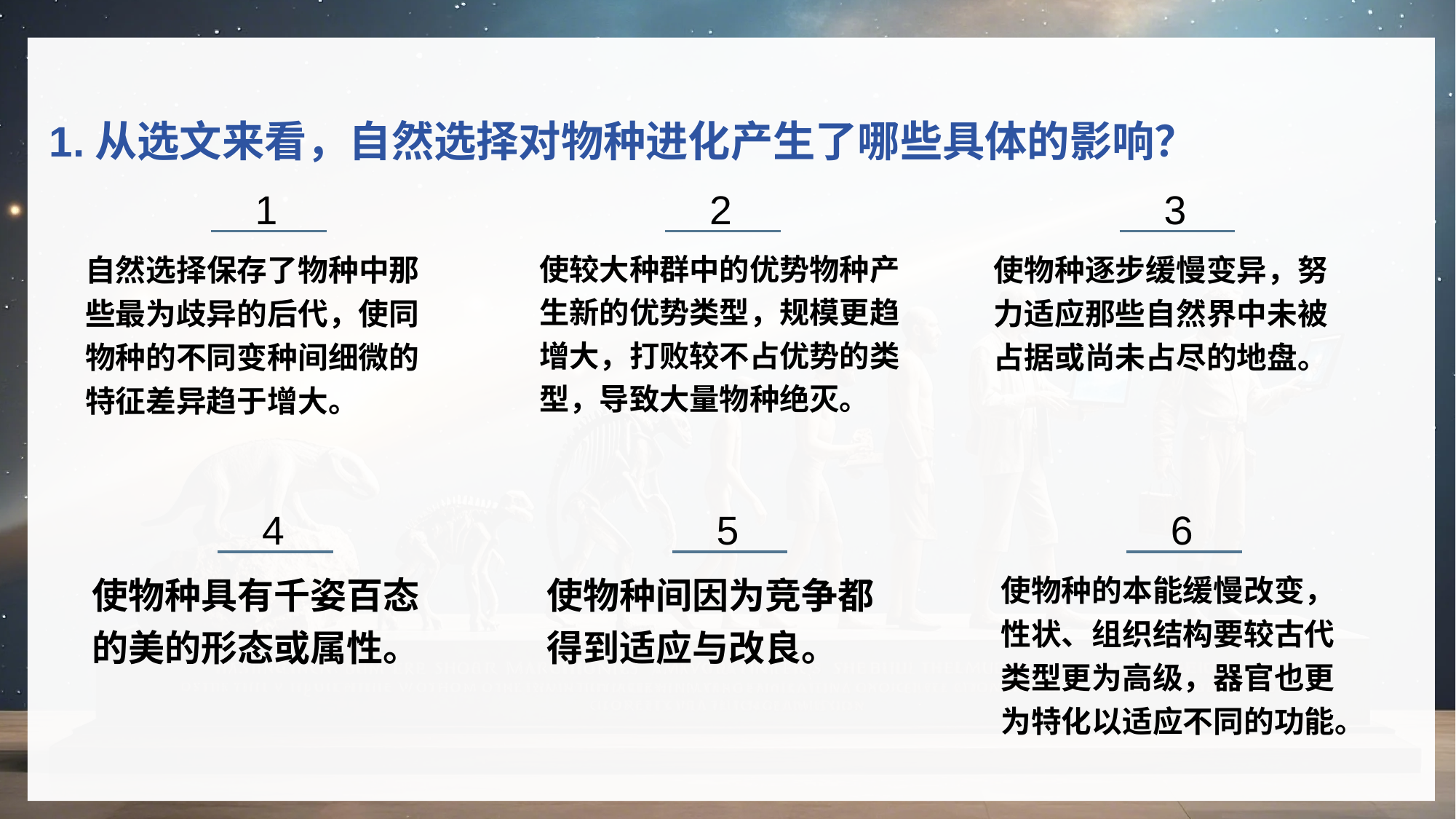

1.从选文来看，自然选择对物种进化产生了哪些具体的影响？
1
自然选择保存了物种中那些最为歧异的后代，使同物种的不同变种间细微的特征差异趋于增大。
2
使较大种群中的优势物种产生新的优势类型，规模更趋增大，打败较不占优势的类型，导致大量物种绝灭。
3
使物种逐步缓慢变异，努力适应那些自然界中未被占据或尚未占尽的地盘。
4
使物种具有千姿百态的美的形态或属性。
5
使物种间因为竞争都得到适应与改良。
6
使物种的本能缓慢改变，性状、组织结构要较古代类型更为高级，器官也更为特化以适应不同的功能。